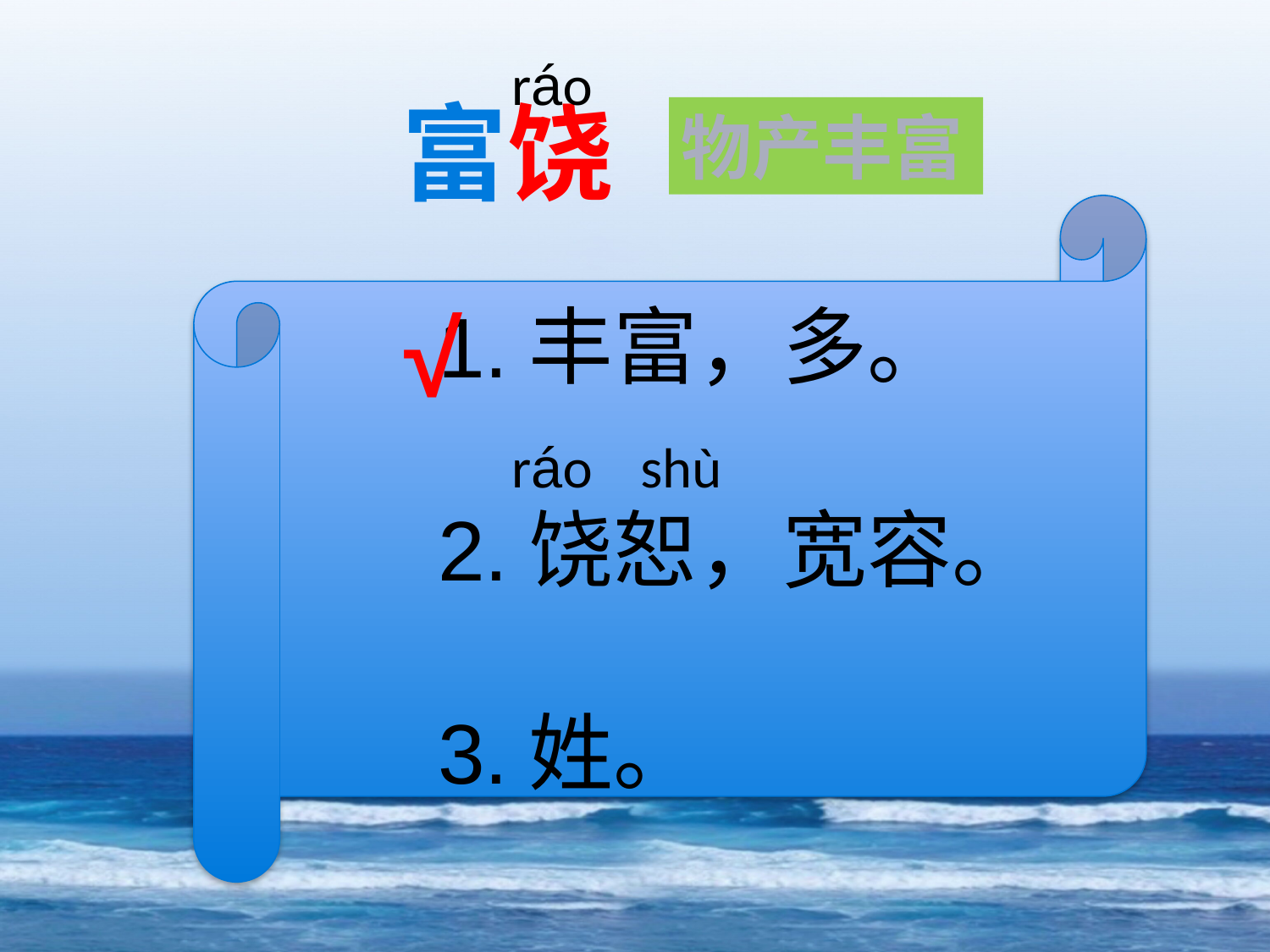

ráo
富饶
物产丰富

1.丰富，多。

2.饶恕，宽容。

3.姓。
shù
ráo
√